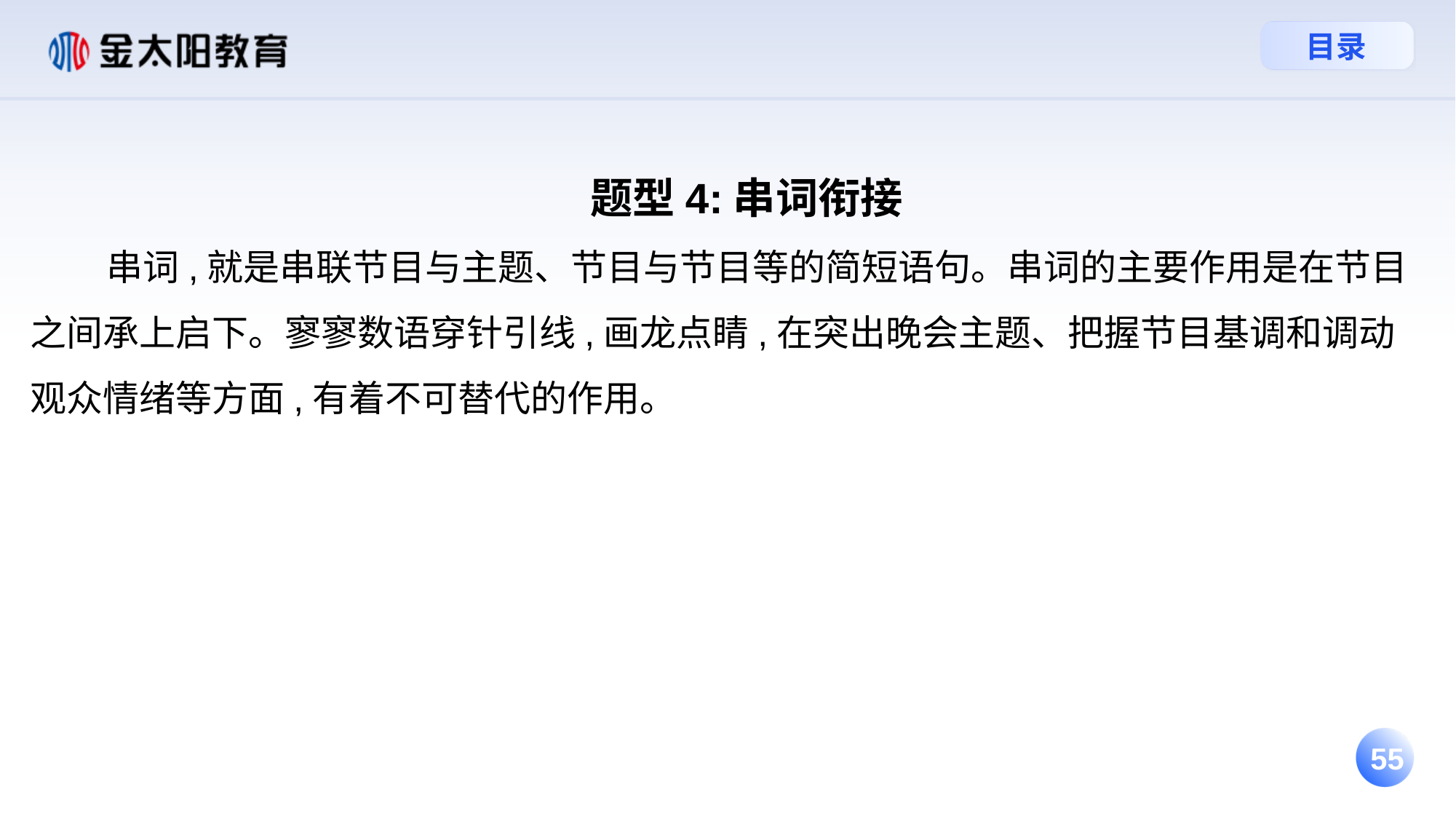

题型4:串词衔接
    串词,就是串联节目与主题、节目与节目等的简短语句。串词的主要作用是在节目之间承上启下。寥寥数语穿针引线,画龙点睛,在突出晚会主题、把握节目基调和调动观众情绪等方面,有着不可替代的作用。